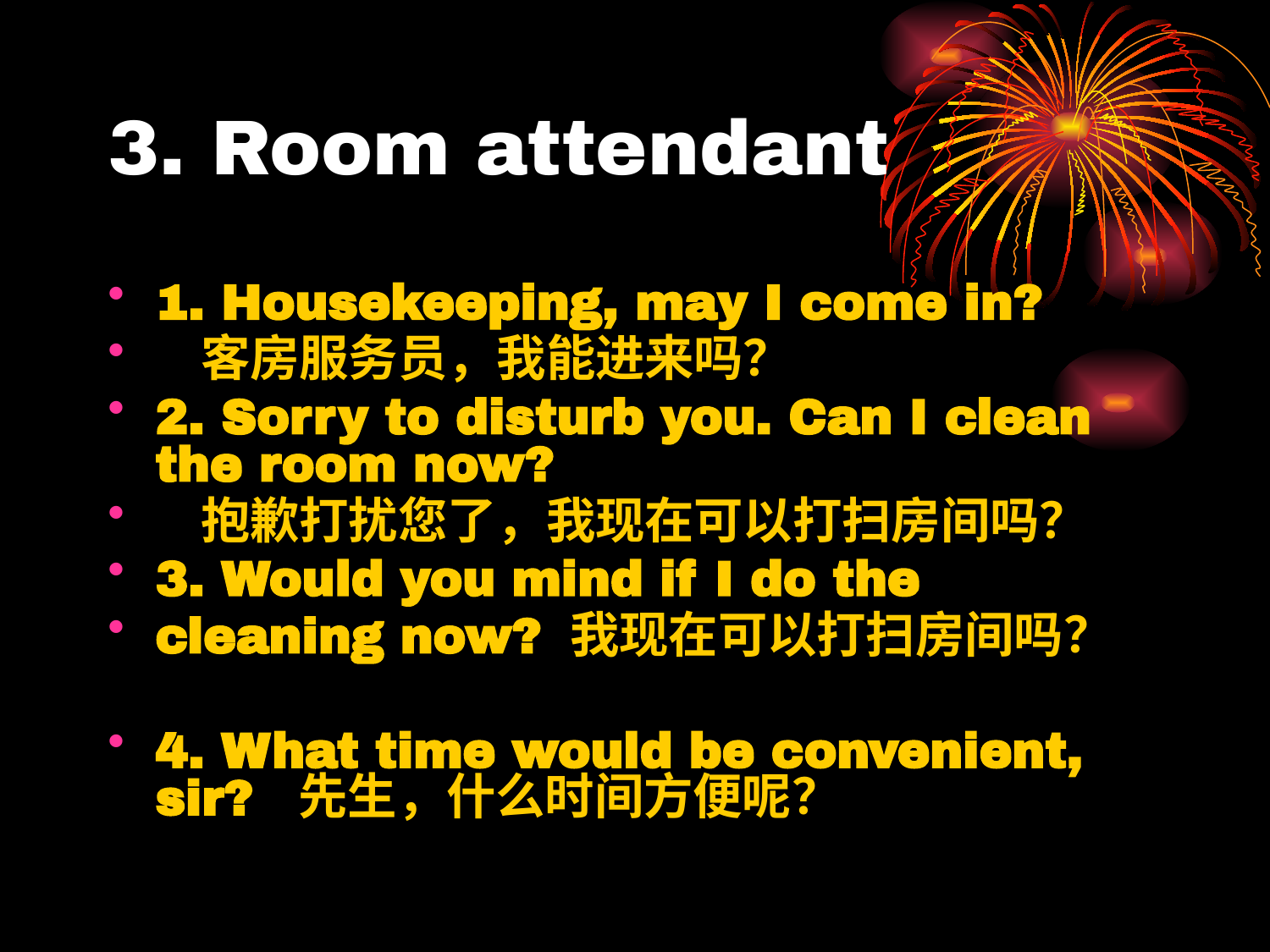

3. Room attendant
1. Housekeeping, may I come in?
   客房服务员，我能进来吗？
2. Sorry to disturb you. Can I clean the room now?
   抱歉打扰您了，我现在可以打扫房间吗？
3. Would you mind if I do the
cleaning now? 我现在可以打扫房间吗？

4. What time would be convenient, sir?  先生，什么时间方便呢？